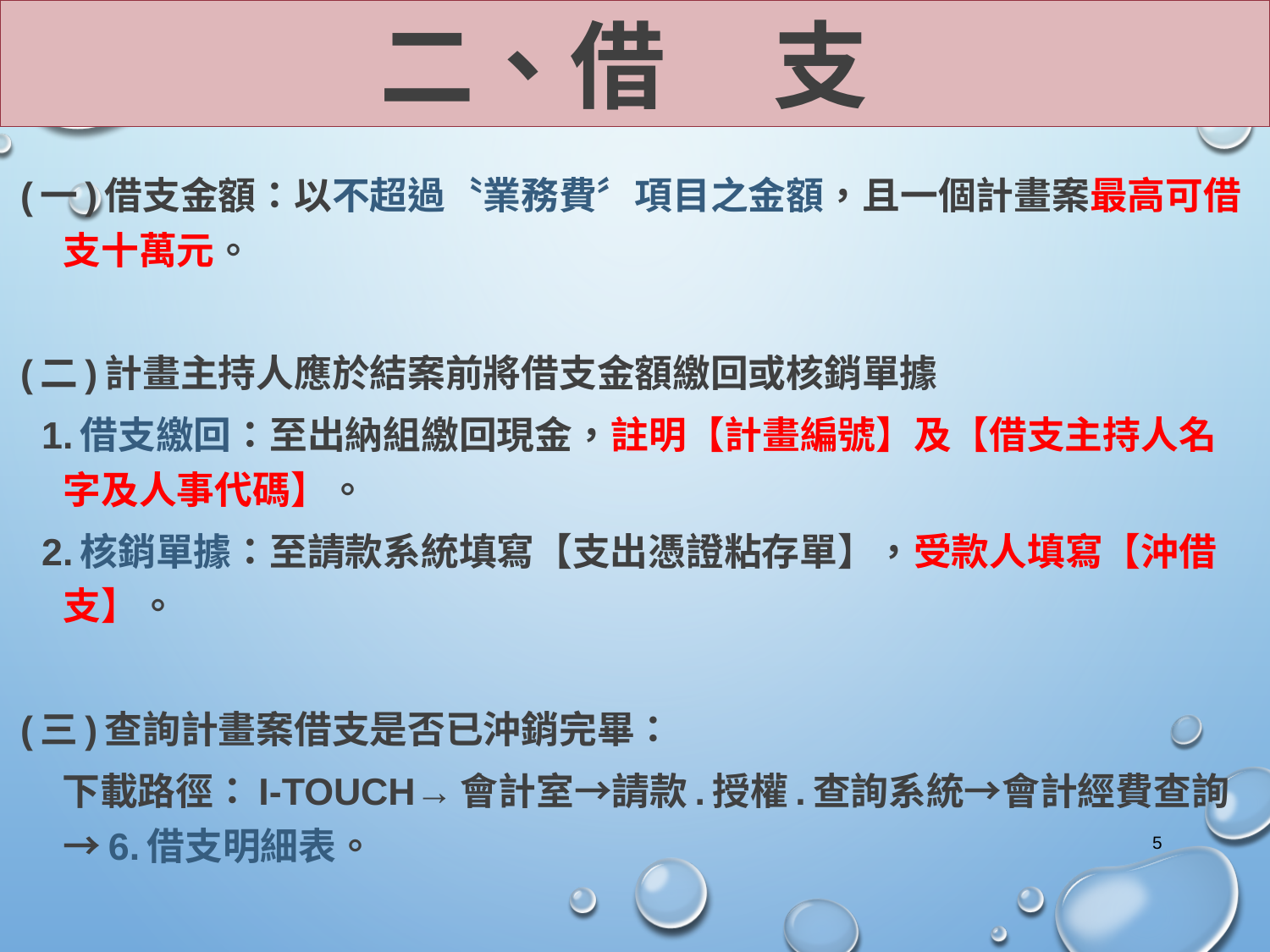

二、借     支
(一)借支金額：以不超過〝業務費〞項目之金額，且一個計畫案最高可借支十萬元。

(二)計畫主持人應於結案前將借支金額繳回或核銷單據
  1.借支繳回：至出納組繳回現金，註明【計畫編號】及【借支主持人名字及人事代碼】。
  2.核銷單據：至請款系統填寫【支出憑證粘存單】，受款人填寫【沖借支】。

(三)查詢計畫案借支是否已沖銷完畢：
    下載路徑：i-touch→會計室→請款.授權.查詢系統→會計經費查詢→6.借支明細表。
5